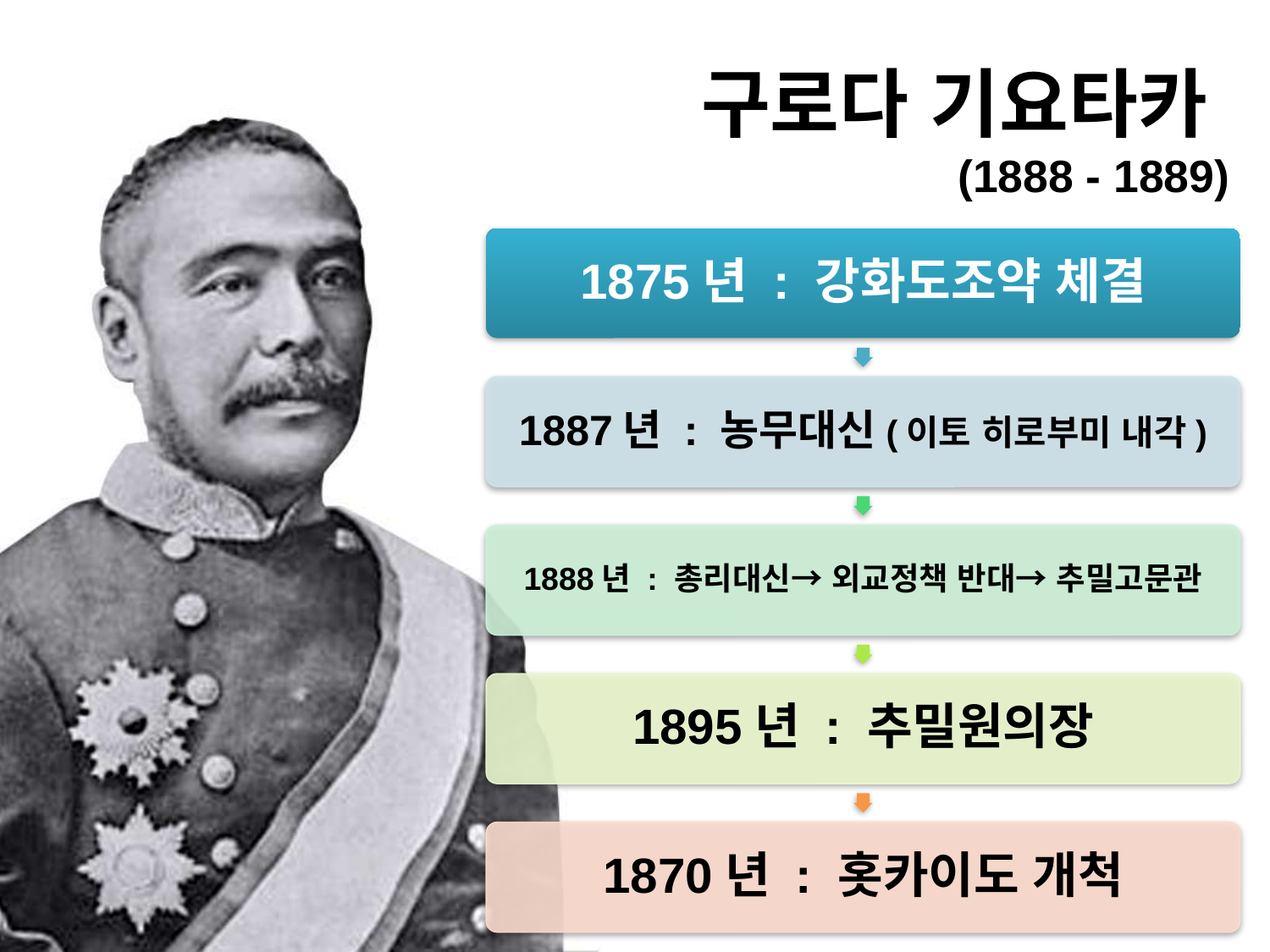

구로다 기요타카
(1888 - 1889)
1875년 : 강화도조약 체결
1887년 : 농무대신(이토 히로부미 내각)
1888년 : 총리대신→ 외교정책 반대→ 추밀고문관
1895년 : 추밀원의장
1870년 : 홋카이도 개척